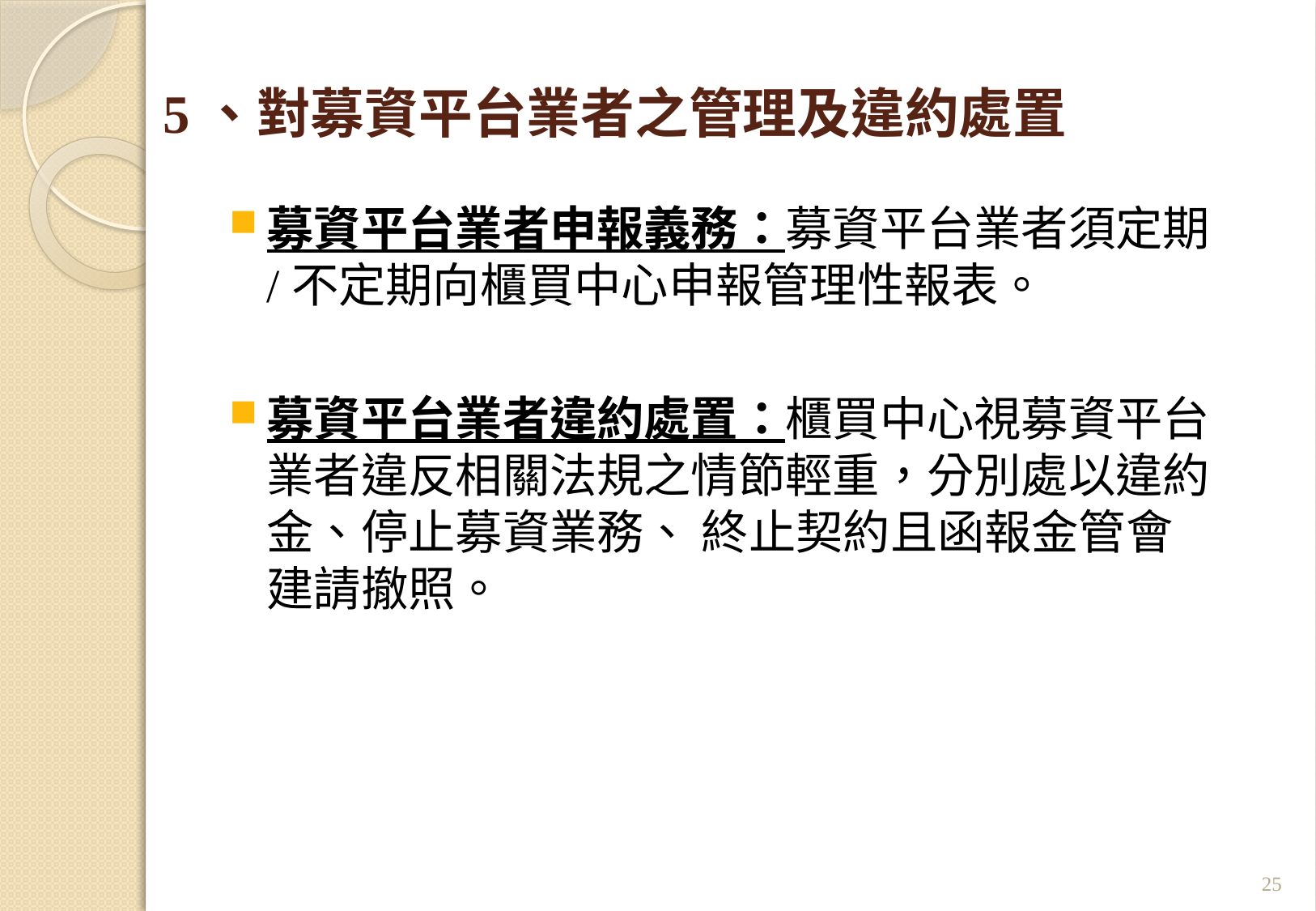

# 5、對募資平台業者之管理及違約處置
募資平台業者申報義務：募資平台業者須定期/不定期向櫃買中心申報管理性報表。

募資平台業者違約處置：櫃買中心視募資平台業者違反相關法規之情節輕重，分別處以違約金、停止募資業務、 終止契約且函報金管會建請撤照。
25